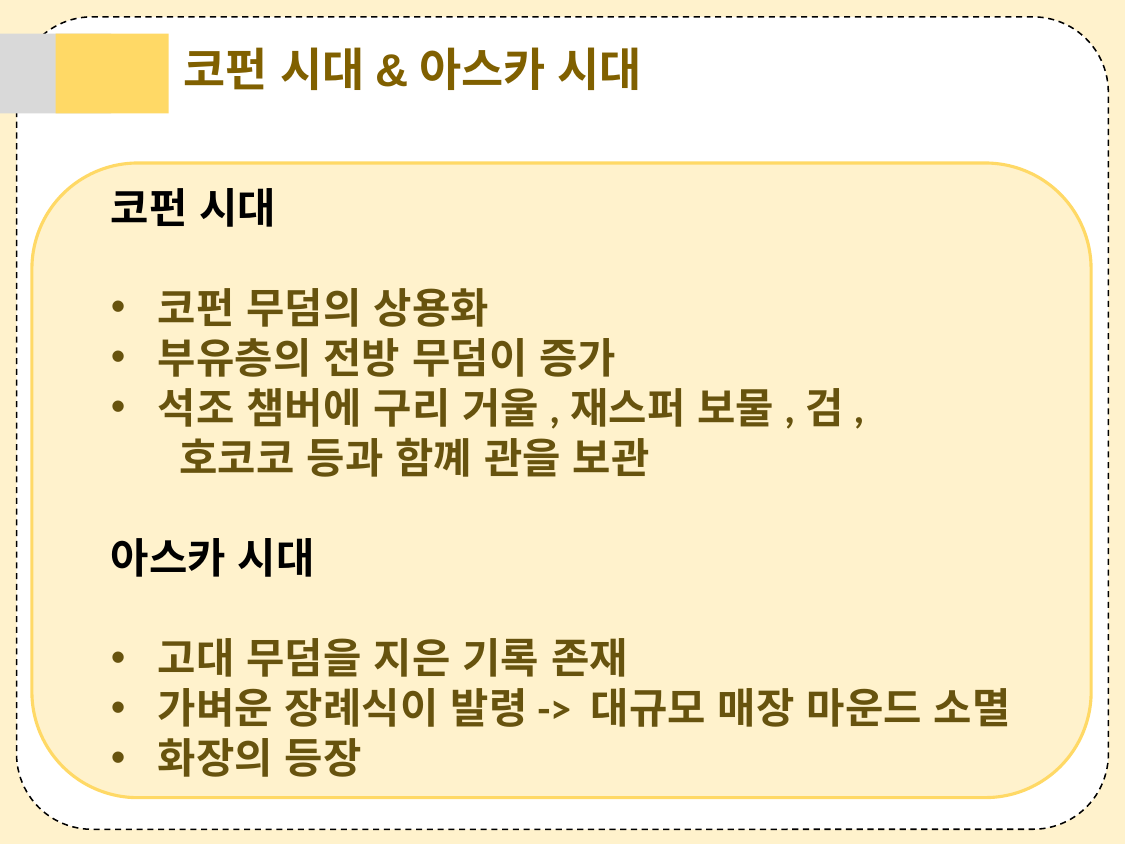

코펀 시대&아스카 시대

코펀 시대

코펀 무덤의 상용화
부유층의 전방 무덤이 증가
석조 챔버에 구리 거울,재스퍼 보물,검,
     호코코 등과 함꼐 관을 보관

아스카 시대

고대 무덤을 지은 기록 존재
가벼운 장례식이 발령-> 대규모 매장 마운드 소멸
화장의 등장